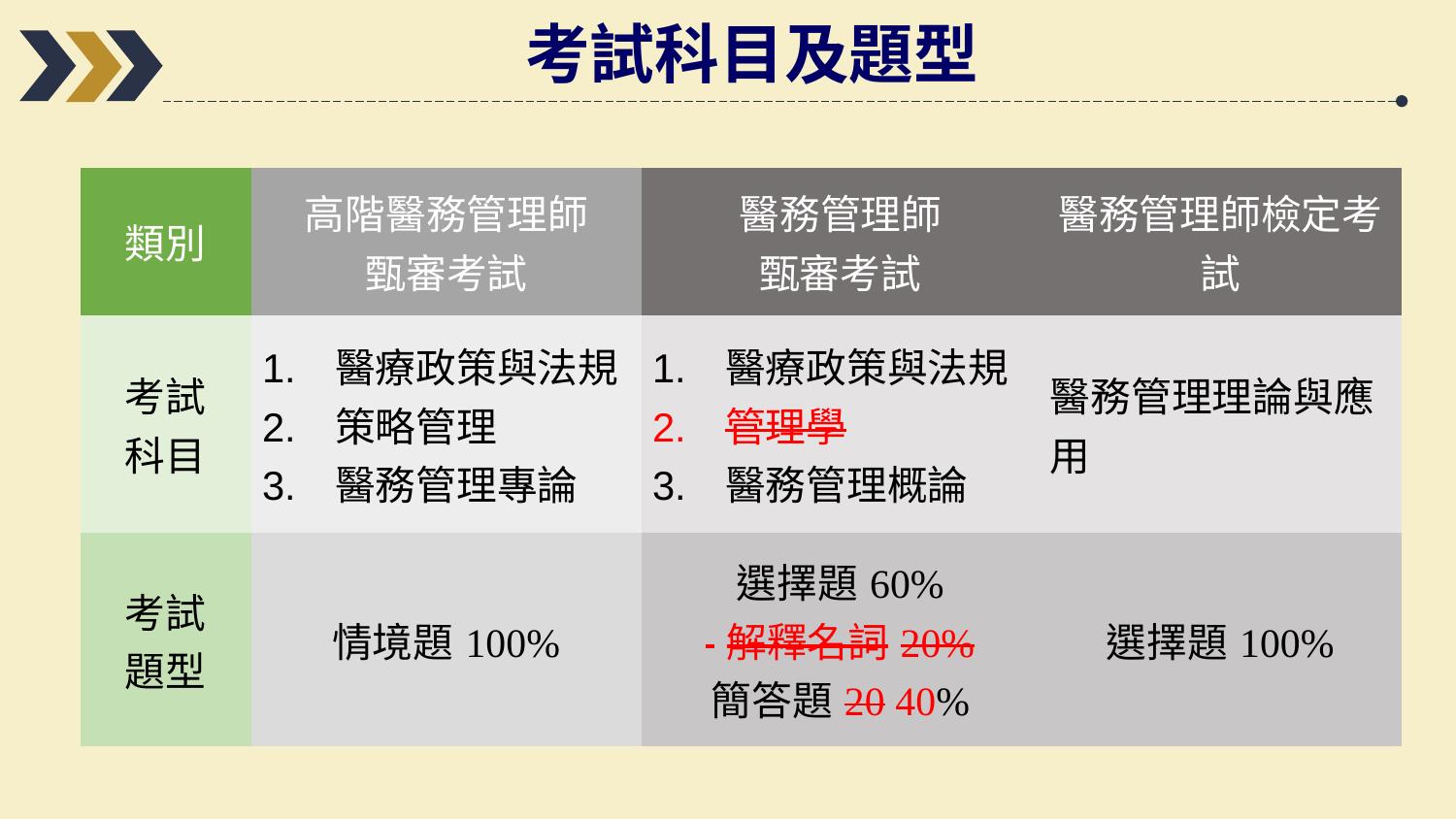

考試科目及題型

| 類別 | 高階醫務管理師 甄審考試 | 醫務管理師 甄審考試 | 醫務管理師檢定考試 |
| --- | --- | --- | --- |
| 考試 科目 | 醫療政策與法規 策略管理 醫務管理專論 | 醫療政策與法規 管理學 醫務管理概論 | 醫務管理理論與應用 |
| 考試 題型 | 情境題100% | 選擇題60% 解釋名詞20% 簡答題20 40% | 選擇題100% |